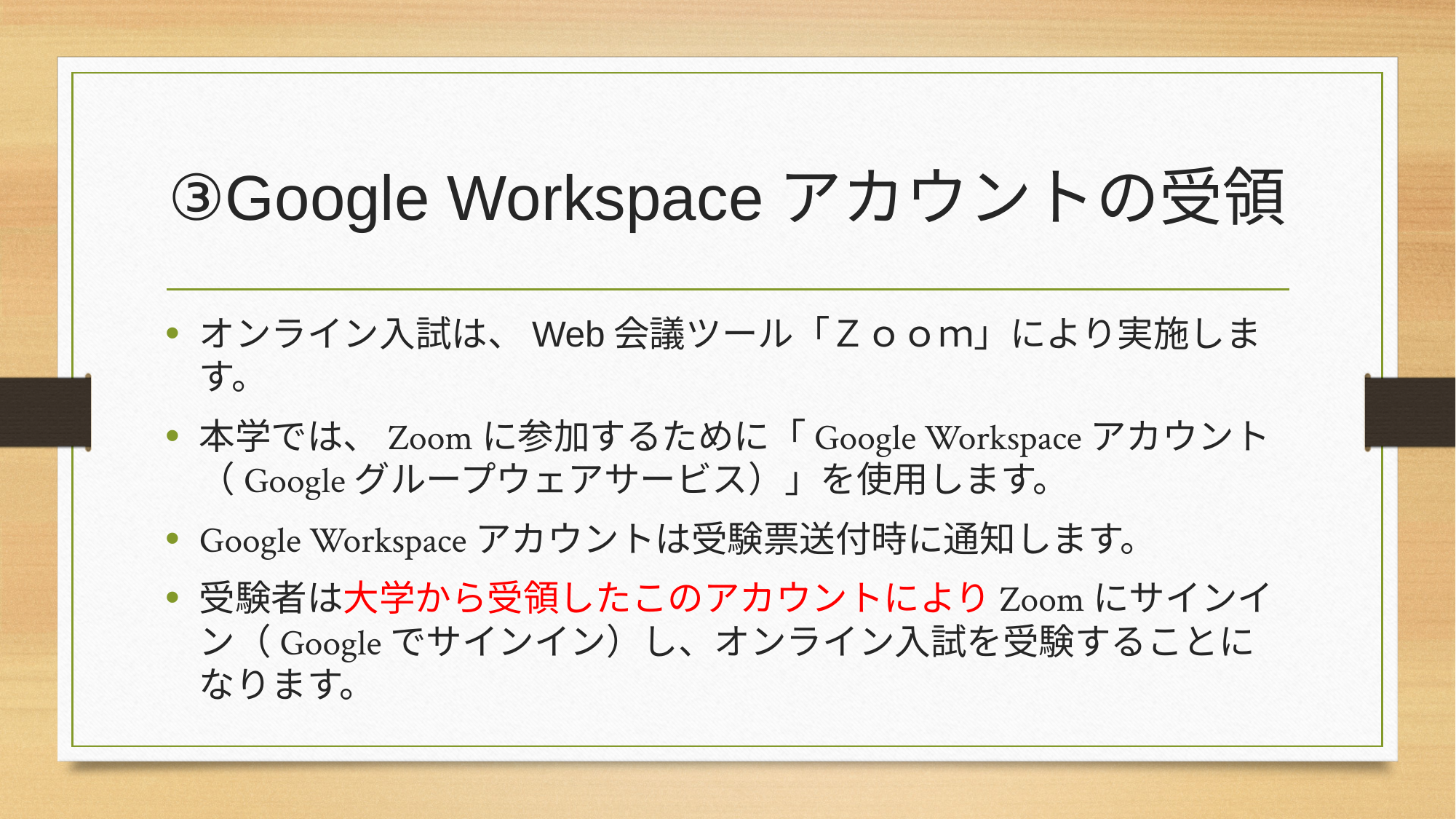

# ③Google Workspaceアカウントの受領
オンライン入試は、Web会議ツール「Ｚｏｏｍ」により実施します。
本学では、Zoomに参加するために「Google Workspaceアカウント（Googleグループウェアサービス）」を使用します。
Google Workspaceアカウントは受験票送付時に通知します。
受験者は大学から受領したこのアカウントによりZoomにサインイン（Googleでサインイン）し、オンライン入試を受験することになります。